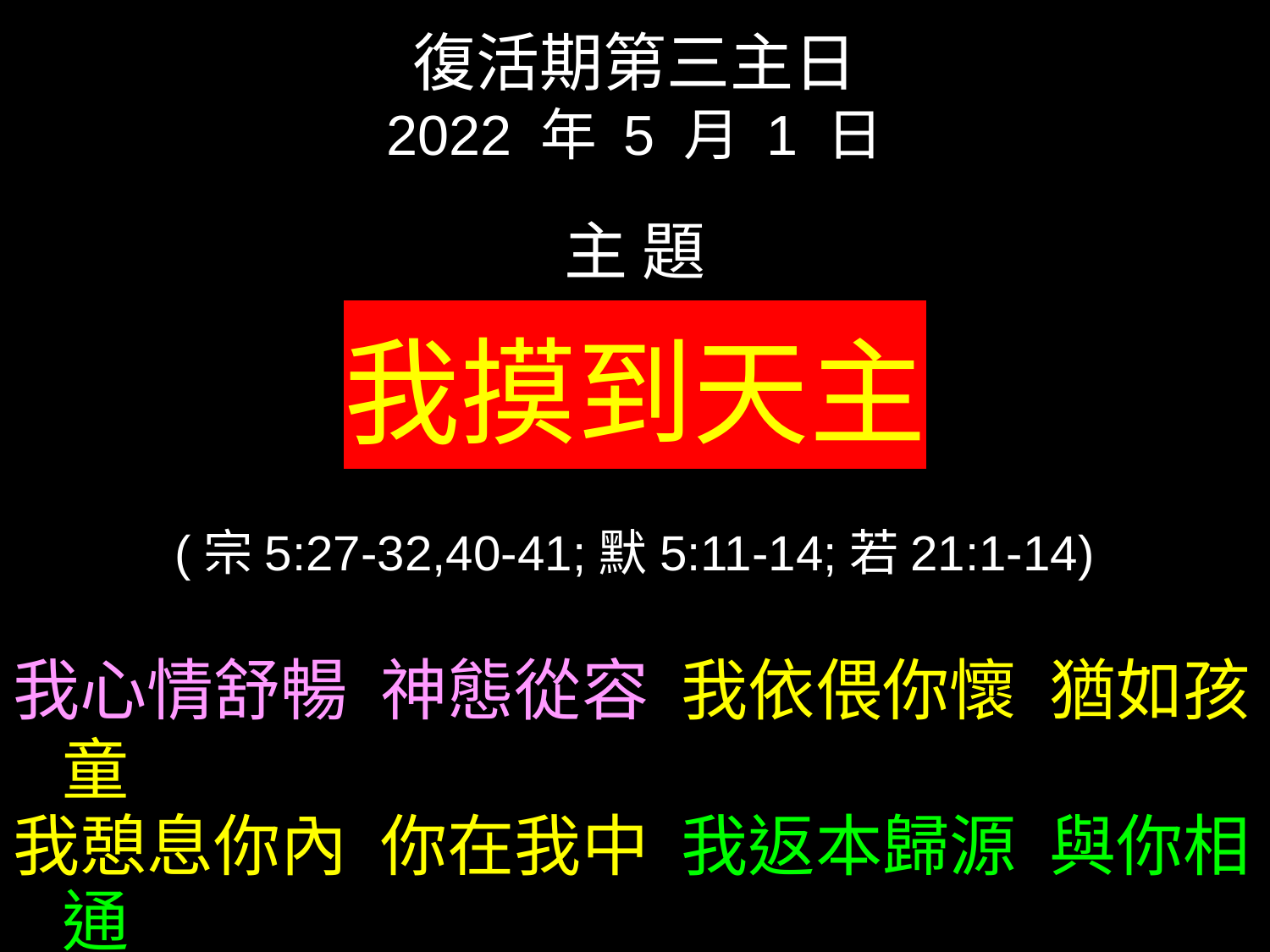

復活期第三主日
2022 年 5 月 1 日

主 題
我摸到天主
(宗5:27-32,40-41;默5:11-14;若21:1-14)

我心情舒暢,神態從容;我依偎你懷,猶如孩童
我憩息你內,你在我中;我返本歸源,與你相通
                         莊宗澤(歸心祈禱口訣)